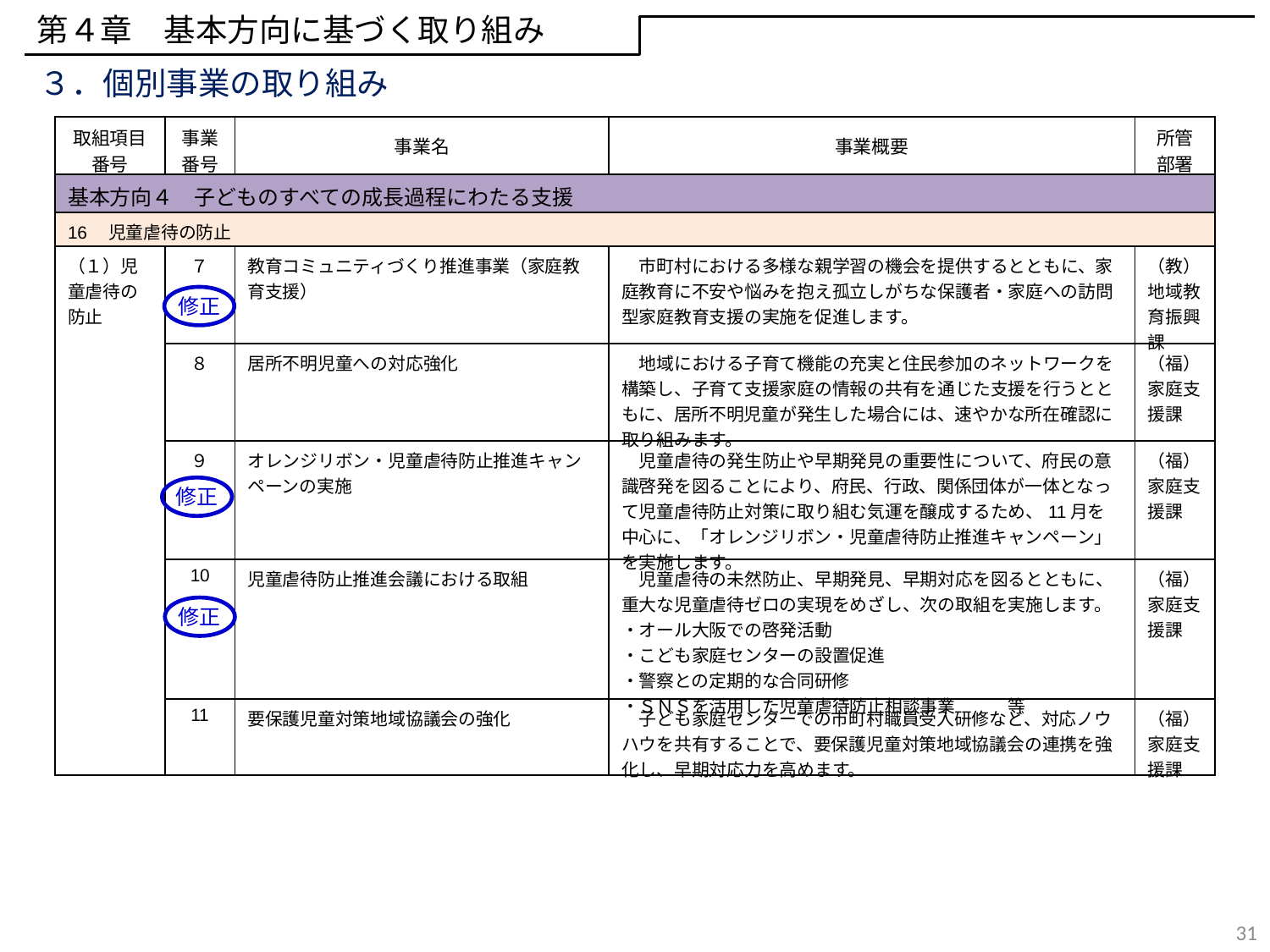

第４章　基本方向に基づく取り組み
３．個別事業の取り組み
| 取組項目 番号 | 事業 番号 | 事業名 | 事業概要 | 所管 部署 |
| --- | --- | --- | --- | --- |
| 基本方向４　子どものすべての成長過程にわたる支援 |  |  |  |  |
| 16　児童虐待の防止 |  |  |  |  |
| （１）児童虐待の防止 | ７ | 教育コミュニティづくり推進事業（家庭教育支援） | 市町村における多様な親学習の機会を提供するとともに、家庭教育に不安や悩みを抱え孤立しがちな保護者・家庭への訪問型家庭教育支援の実施を促進します。 | （教）地域教育振興課 |
|  | ８ | 居所不明児童への対応強化 | 地域における子育て機能の充実と住民参加のネットワークを構築し、子育て支援家庭の情報の共有を通じた支援を行うとともに、居所不明児童が発生した場合には、速やかな所在確認に取り組みます。 | （福）家庭支援課 |
|  | ９ | オレンジリボン・児童虐待防止推進キャンペーンの実施 | 児童虐待の発生防止や早期発見の重要性について、府民の意識啓発を図ることにより、府民、行政、関係団体が一体となって児童虐待防止対策に取り組む気運を醸成するため、11月を中心に、「オレンジリボン・児童虐待防止推進キャンペーン」を実施します。 | （福）家庭支援課 |
|  | 10 | 児童虐待防止推進会議における取組 | 児童虐待の未然防止、早期発見、早期対応を図るとともに、重大な児童虐待ゼロの実現をめざし、次の取組を実施します。 ・オール大阪での啓発活動 ・こども家庭センターの設置促進 ・警察との定期的な合同研修 ・ＳＮＳを活用した児童虐待防止相談事業　　　等 | （福）家庭支援課 |
|  | 11 | 要保護児童対策地域協議会の強化 | 子ども家庭センターでの市町村職員受入研修など、対応ノウハウを共有することで、要保護児童対策地域協議会の連携を強化し、早期対応力を高めます。 | （福）家庭支援課 |

修正

修正

修正
31